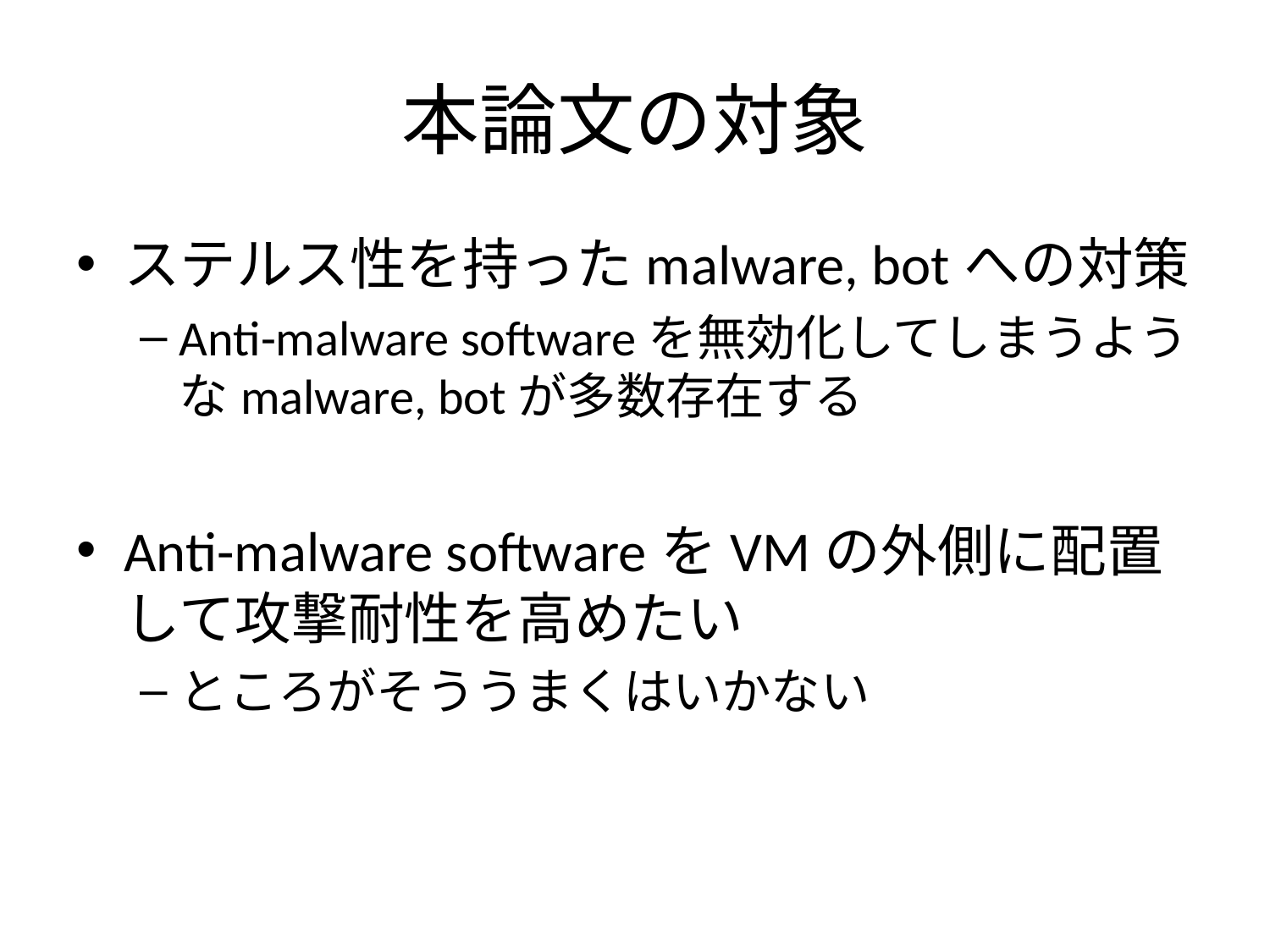

# 本論文の対象
ステルス性を持ったmalware, botへの対策
Anti-malware softwareを無効化してしまうようなmalware, botが多数存在する

Anti-malware softwareをVMの外側に配置して攻撃耐性を高めたい
ところがそううまくはいかない